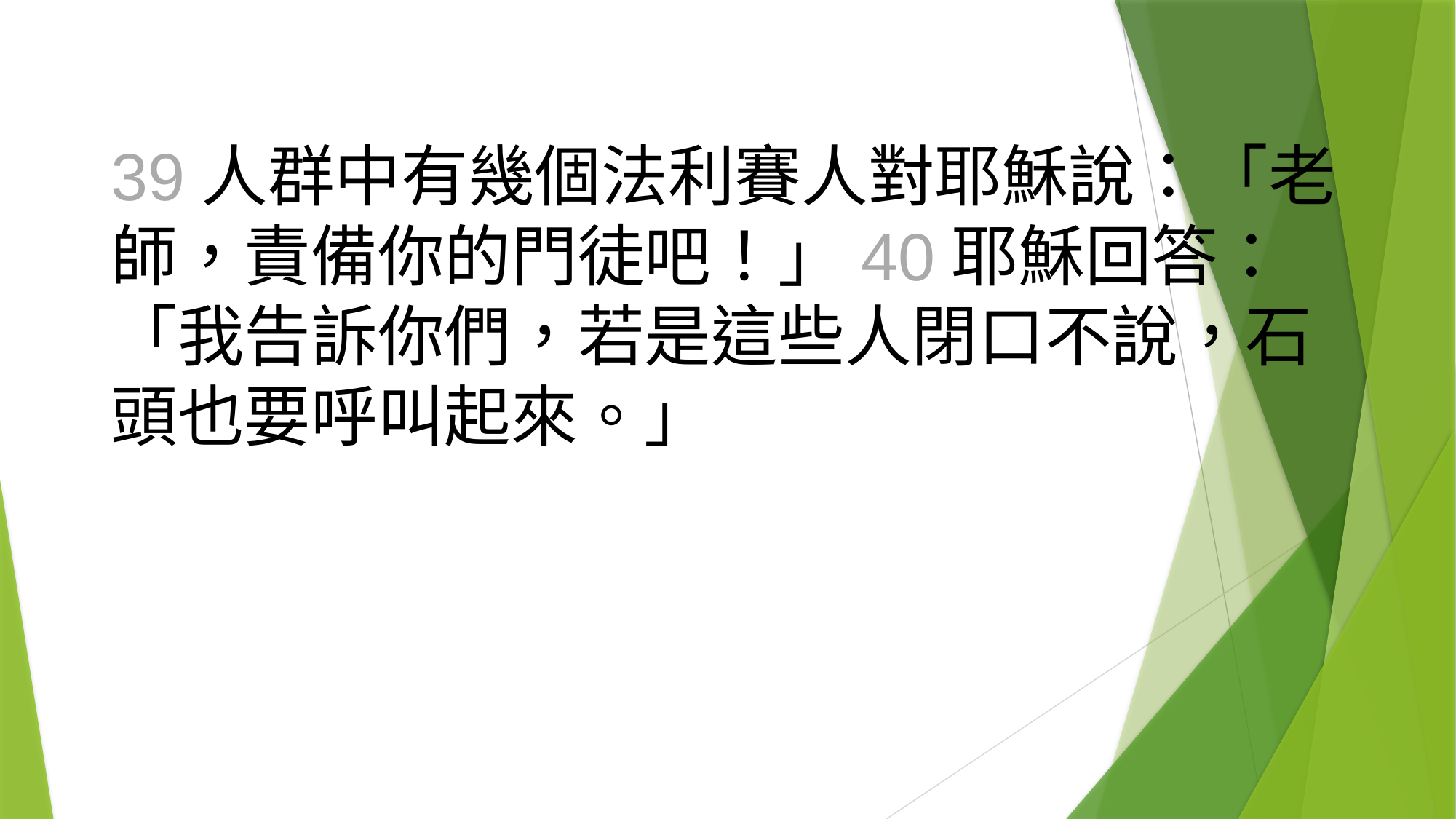

39人群中有幾個法利賽人對耶穌說：「老師，責備你的門徒吧！」40耶穌回答：「我告訴你們，若是這些人閉口不說，石頭也要呼叫起來。」